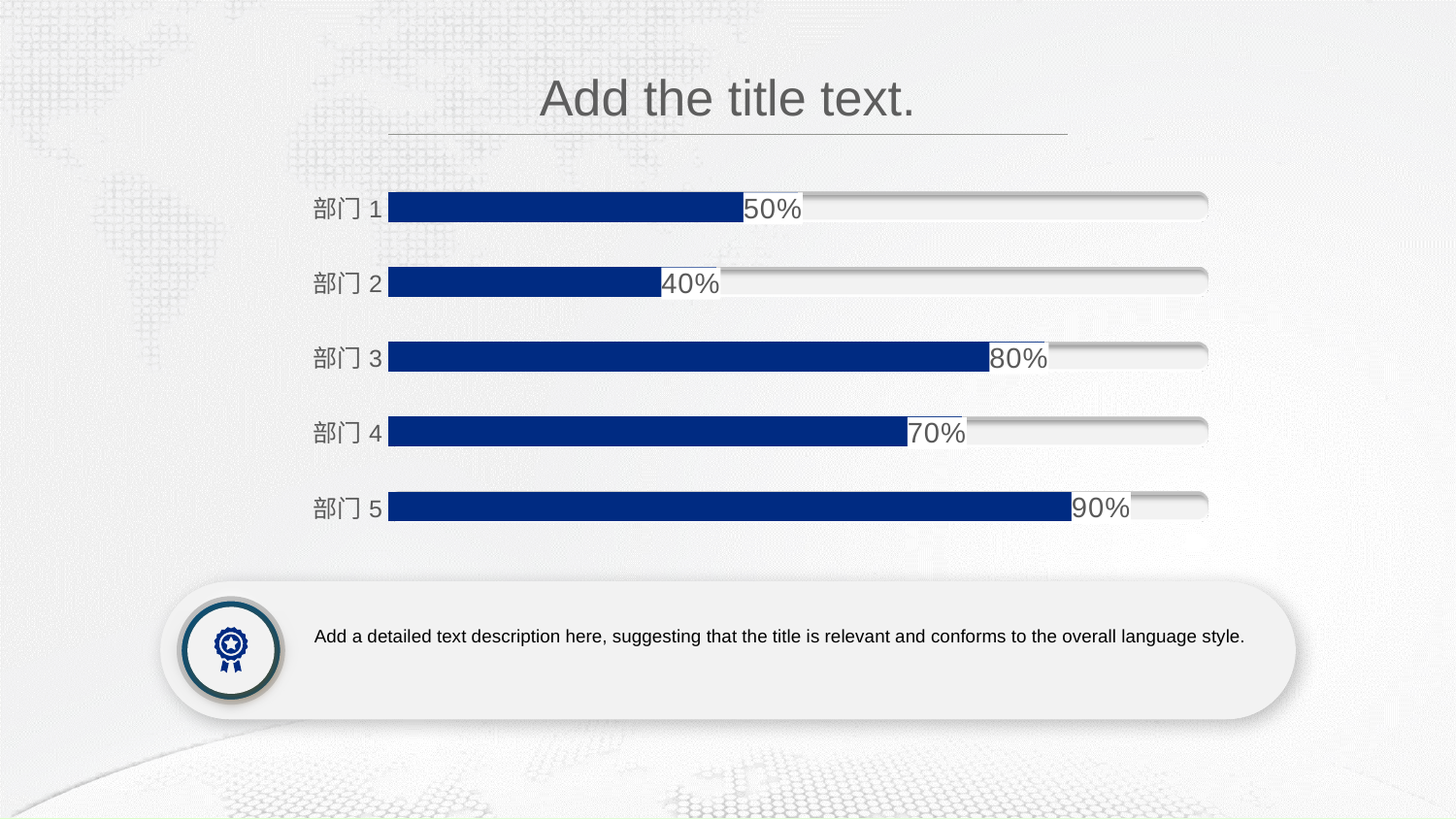

Add the title text.

### Chart

| Category | 固定值 | 数据填入2 |
|---|---|---|
| 部门1 | 1.0 | 0.5 |
| 部门2 | 1.0 | 0.4 |
| 部门3 | 1.0 | 0.8 |
| 部门4 | 1.0 | 0.7000000000000001 |
| 部门5 | 1.0 | 0.9 |

Add a detailed text description here, suggesting that the title is relevant and conforms to the overall language style.